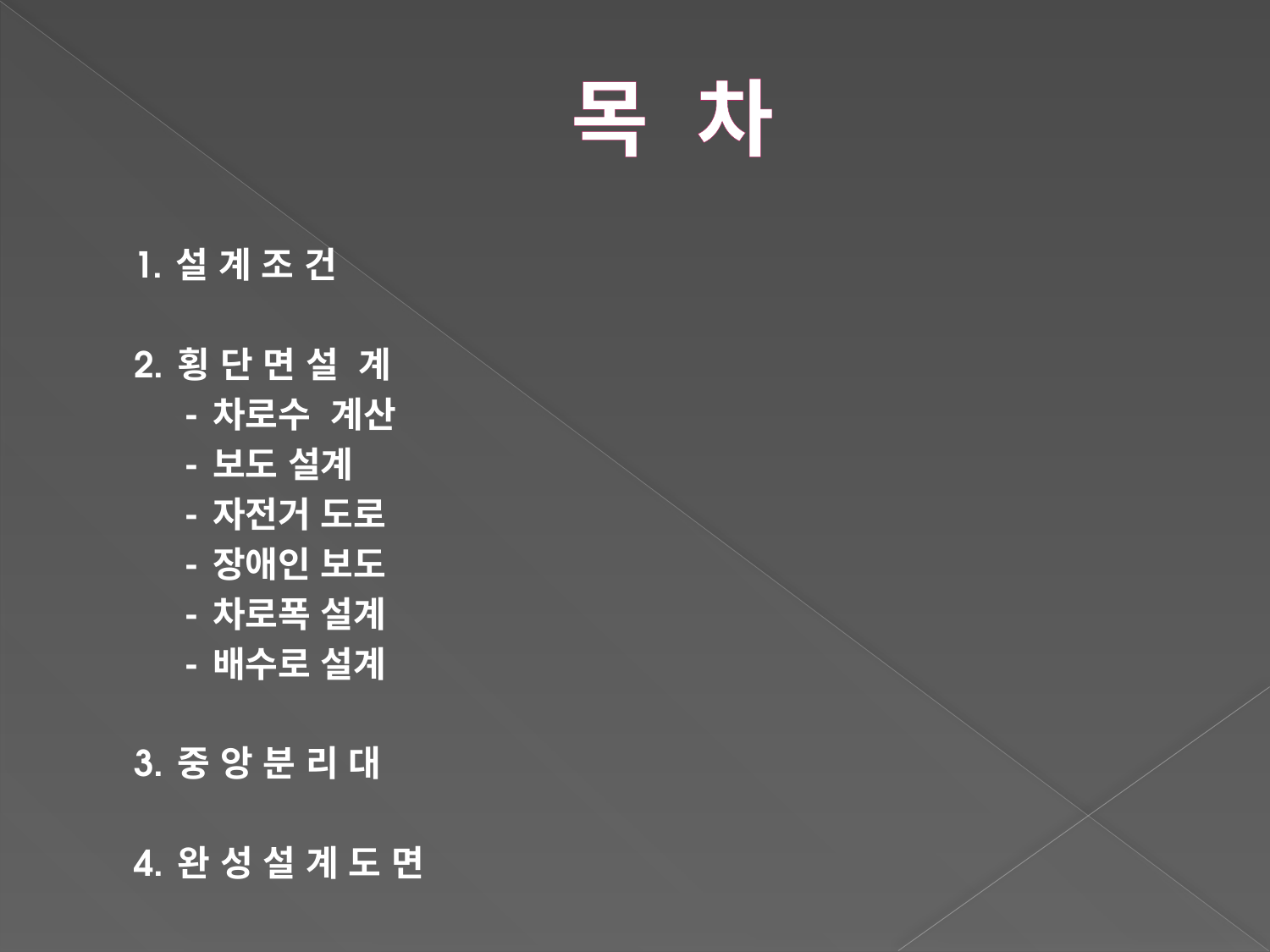

# 목  차
     1. 설 계 조 건

     2. 횡 단 면 설  계
          - 차로수  계산
          - 보도 설계
          - 자전거 도로
          - 장애인 보도
          - 차로폭 설계
          - 배수로 설계

     3. 중 앙 분 리 대

     4. 완 성 설 계 도 면